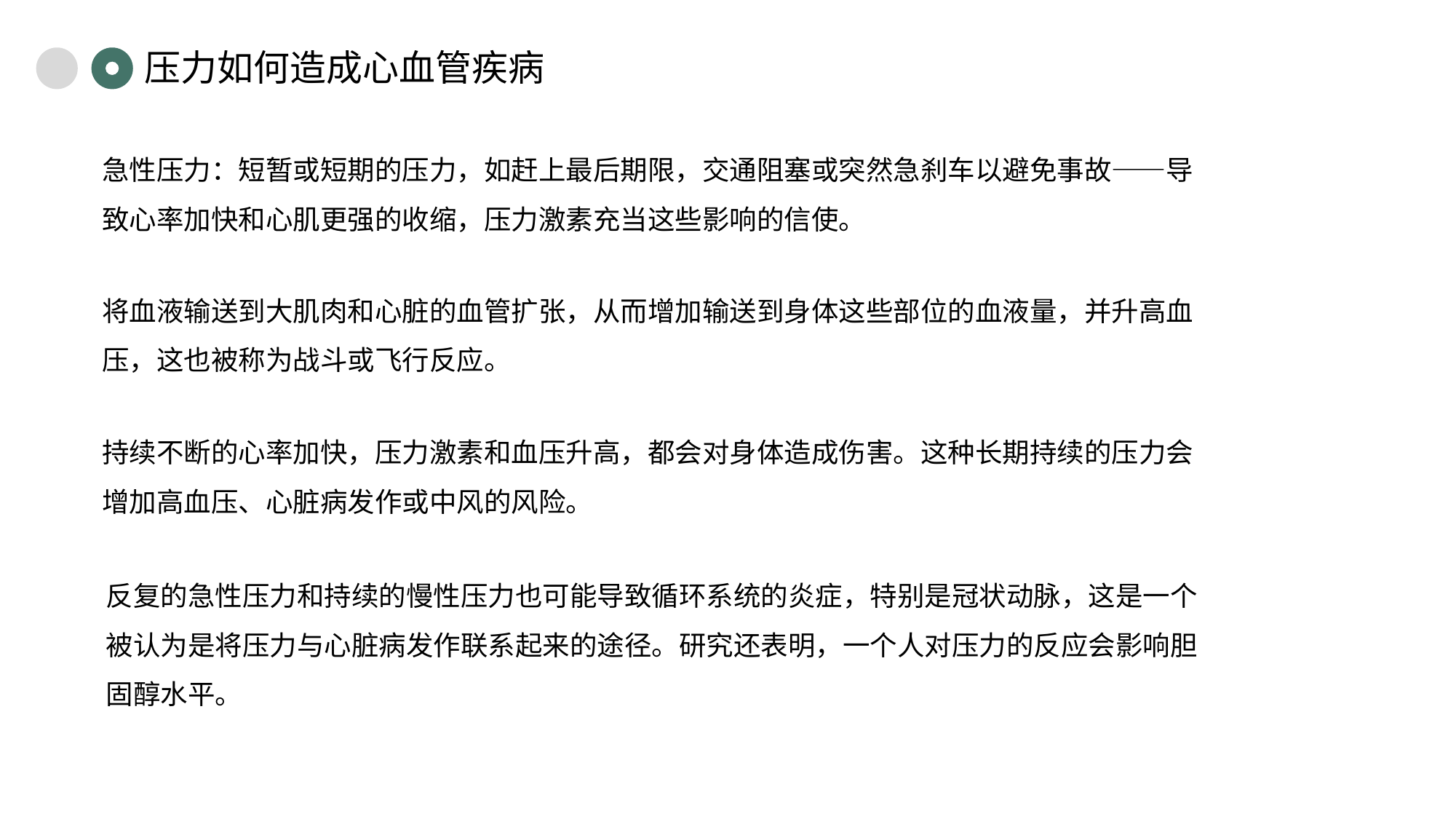

压力如何造成心血管疾病

急性压力：短暂或短期的压力，如赶上最后期限，交通阻塞或突然急刹车以避免事故——导致心率加快和心肌更强的收缩，压力激素充当这些影响的信使。
将血液输送到大肌肉和心脏的血管扩张，从而增加输送到身体这些部位的血液量，并升高血压，这也被称为战斗或飞行反应。
持续不断的心率加快，压力激素和血压升高，都会对身体造成伤害。这种长期持续的压力会增加高血压、心脏病发作或中风的风险。
反复的急性压力和持续的慢性压力也可能导致循环系统的炎症，特别是冠状动脉，这是一个被认为是将压力与心脏病发作联系起来的途径。研究还表明，一个人对压力的反应会影响胆固醇水平。